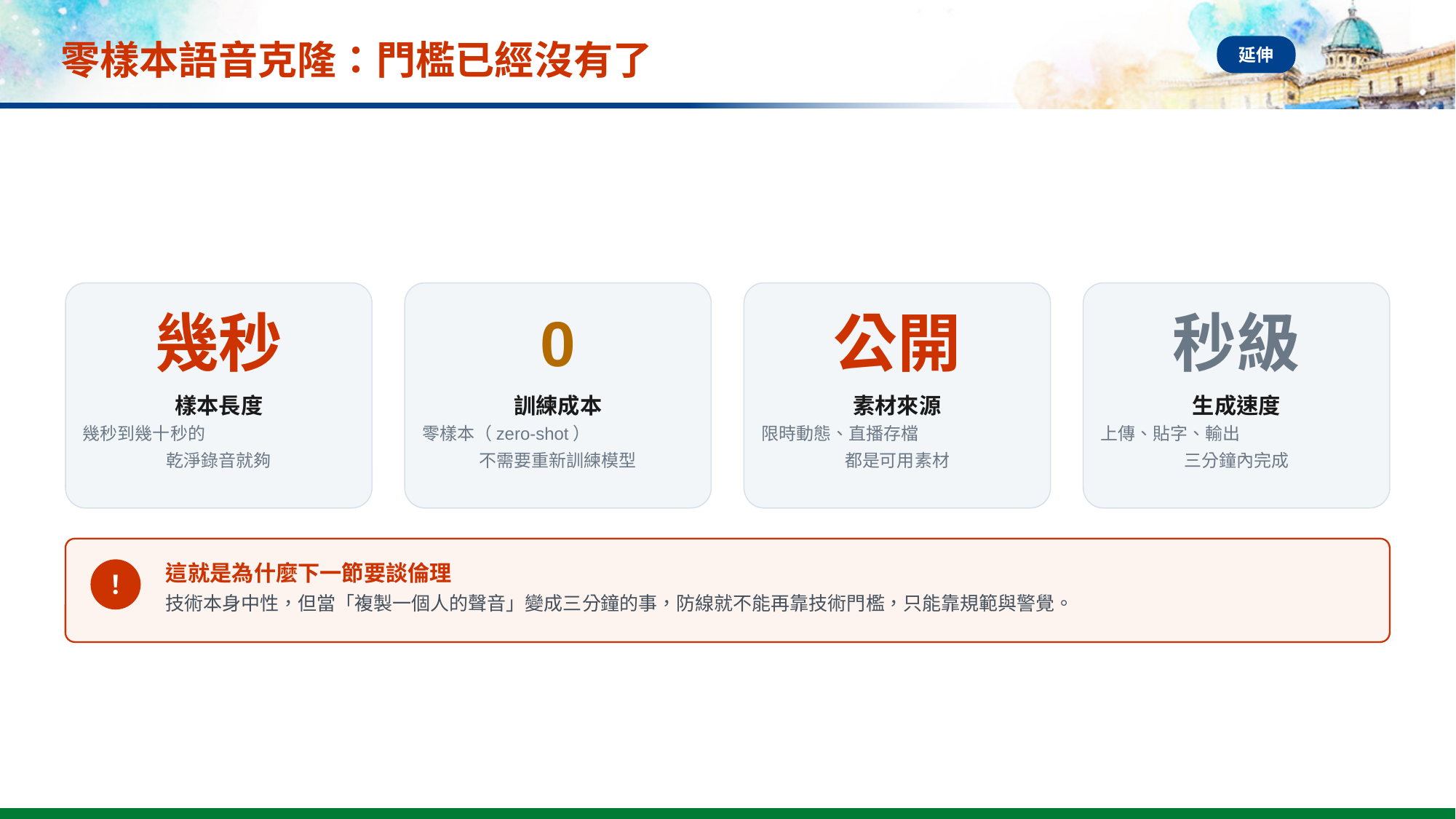

# 零樣本語音克隆：門檻已經沒有了
延伸

幾秒
0
公開
秒級
樣本長度
訓練成本
素材來源
生成速度
幾秒到幾十秒的
乾淨錄音就夠
零樣本（zero-shot）
不需要重新訓練模型
限時動態、直播存檔
都是可用素材
上傳、貼字、輸出
三分鐘內完成

這就是為什麼下一節要談倫理
！
技術本身中性，但當「複製一個人的聲音」變成三分鐘的事，防線就不能再靠技術門檻，只能靠規範與警覺。